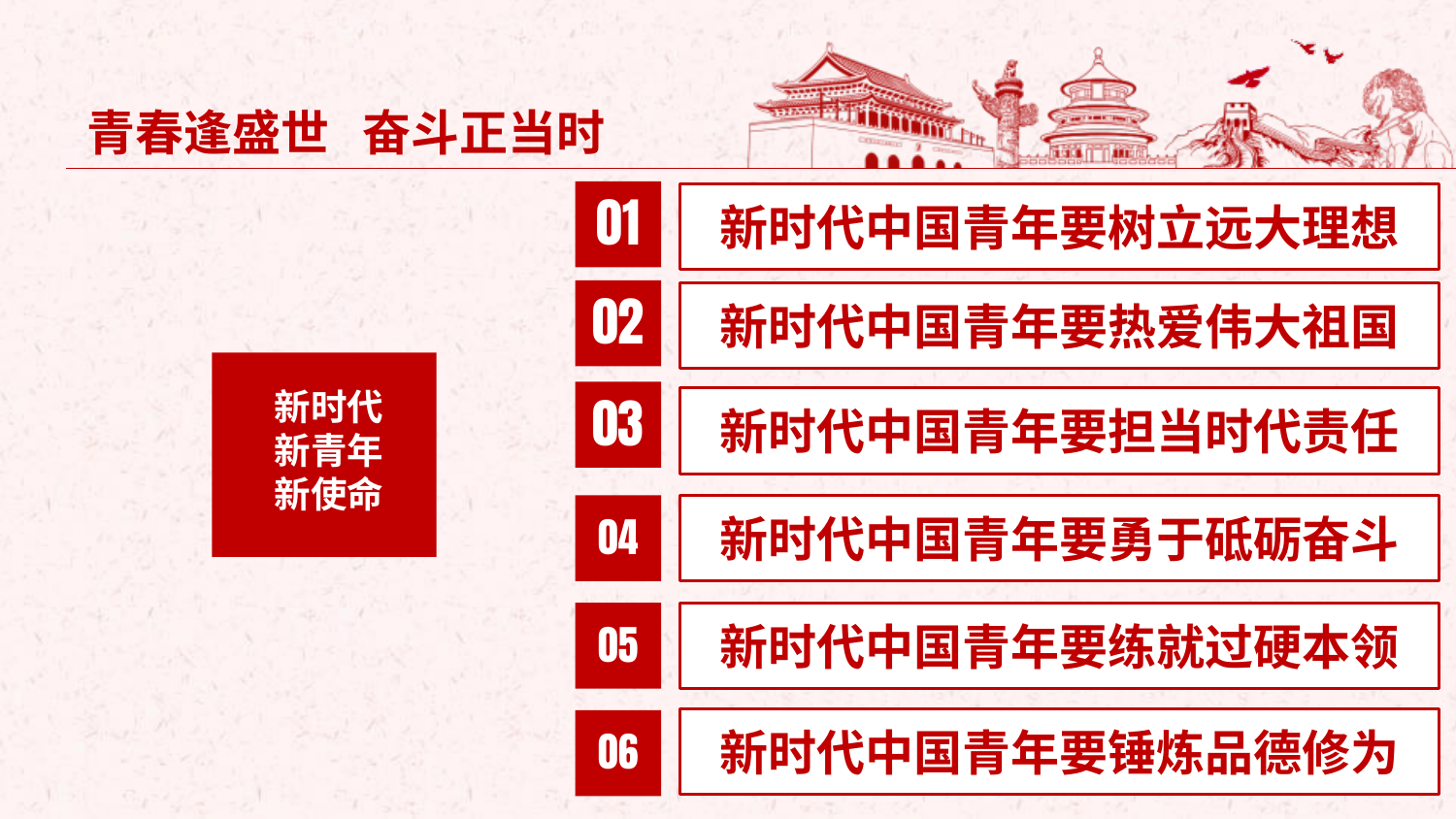

青春逢盛世   奋斗正当时

01
新时代中国青年要树立远大理想

02
新时代中国青年要热爱伟大祖国

新时代
新青年
新使命

03
新时代中国青年要担当时代责任

04
新时代中国青年要勇于砥砺奋斗

05
新时代中国青年要练就过硬本领
新时代中国青年要锤炼品德修为

06